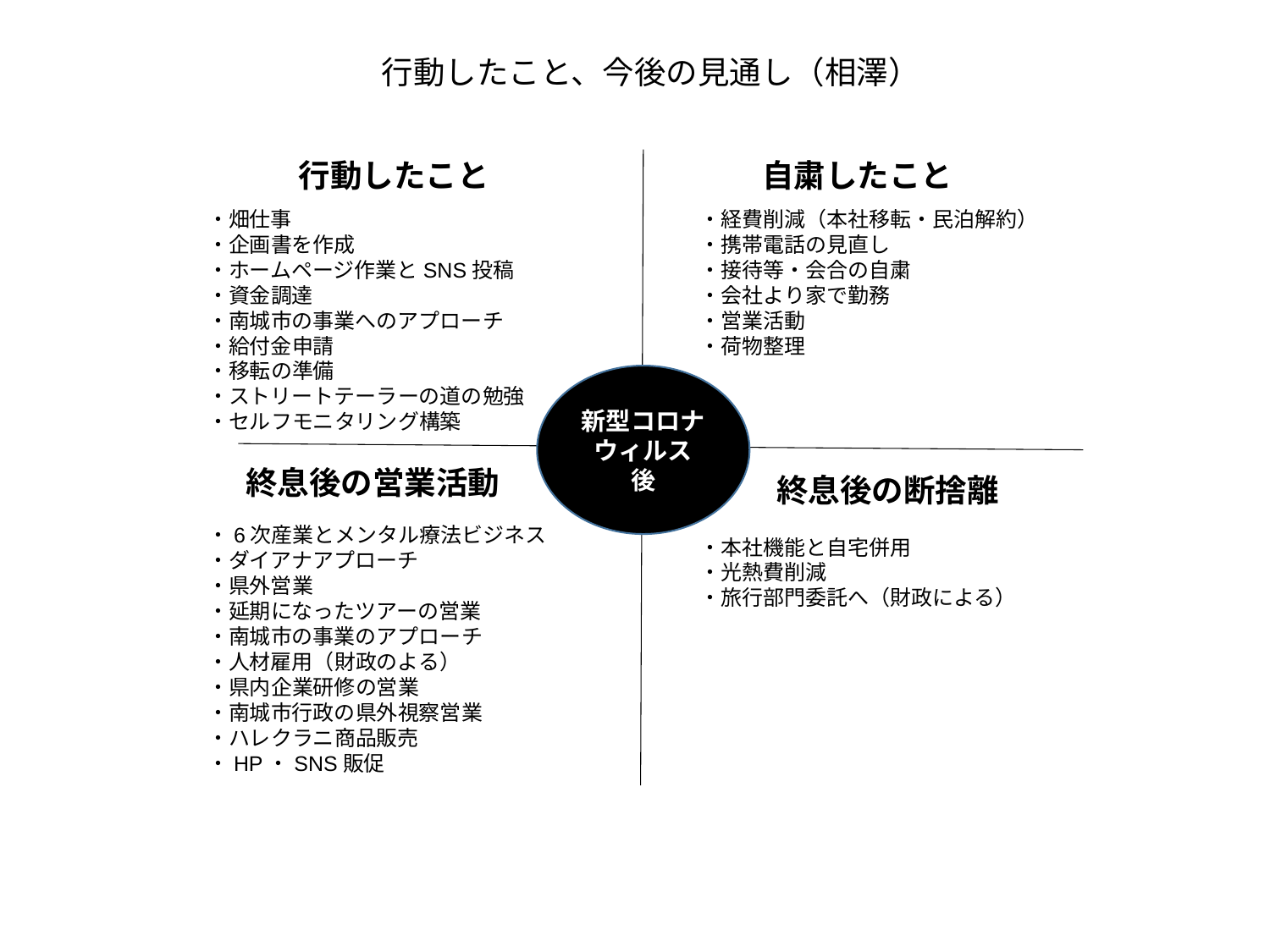

行動したこと、今後の見通し（相澤）
行動したこと
自粛したこと
・畑仕事
・企画書を作成
・ホームページ作業とSNS投稿
・資金調達
・南城市の事業へのアプローチ
・給付金申請
・移転の準備
・ストリートテーラーの道の勉強
・セルフモニタリング構築
・経費削減（本社移転・民泊解約）
・携帯電話の見直し
・接待等・会合の自粛
・会社より家で勤務
・営業活動
・荷物整理
新型コロナウィルス
後
終息後の営業活動
終息後の断捨離
・6次産業とメンタル療法ビジネス
・ダイアナアプローチ
・県外営業
・延期になったツアーの営業
・南城市の事業のアプローチ
・人材雇用（財政のよる）
・県内企業研修の営業
・南城市行政の県外視察営業
・ハレクラニ商品販売
・HP・SNS販促
・本社機能と自宅併用
・光熱費削減
・旅行部門委託へ（財政による）